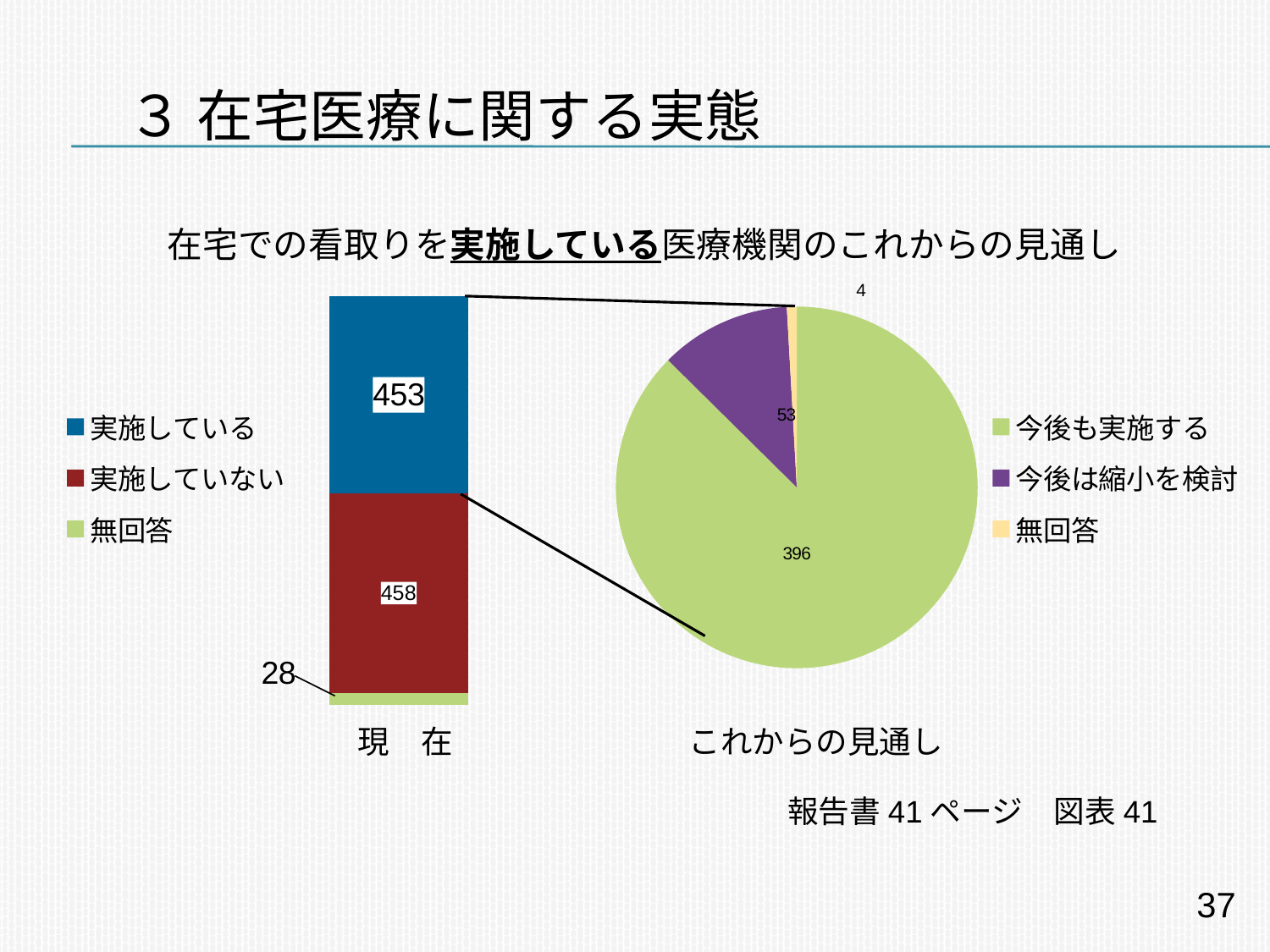

# ３ 在宅医療に関する実態
在宅での看取りを実施している医療機関のこれからの見通し

### Chart

| Category |  |
|---|---|
| 今後も実施する | 396.0 |
| 今後は縮小を検討 | 53.0 |
| 無回答 | 4.0 |

### Chart

| Category | 無回答 | 実施していない | 実施している |
|---|---|---|---|
現　在
これからの見通し
報告書41ページ　図表41
37